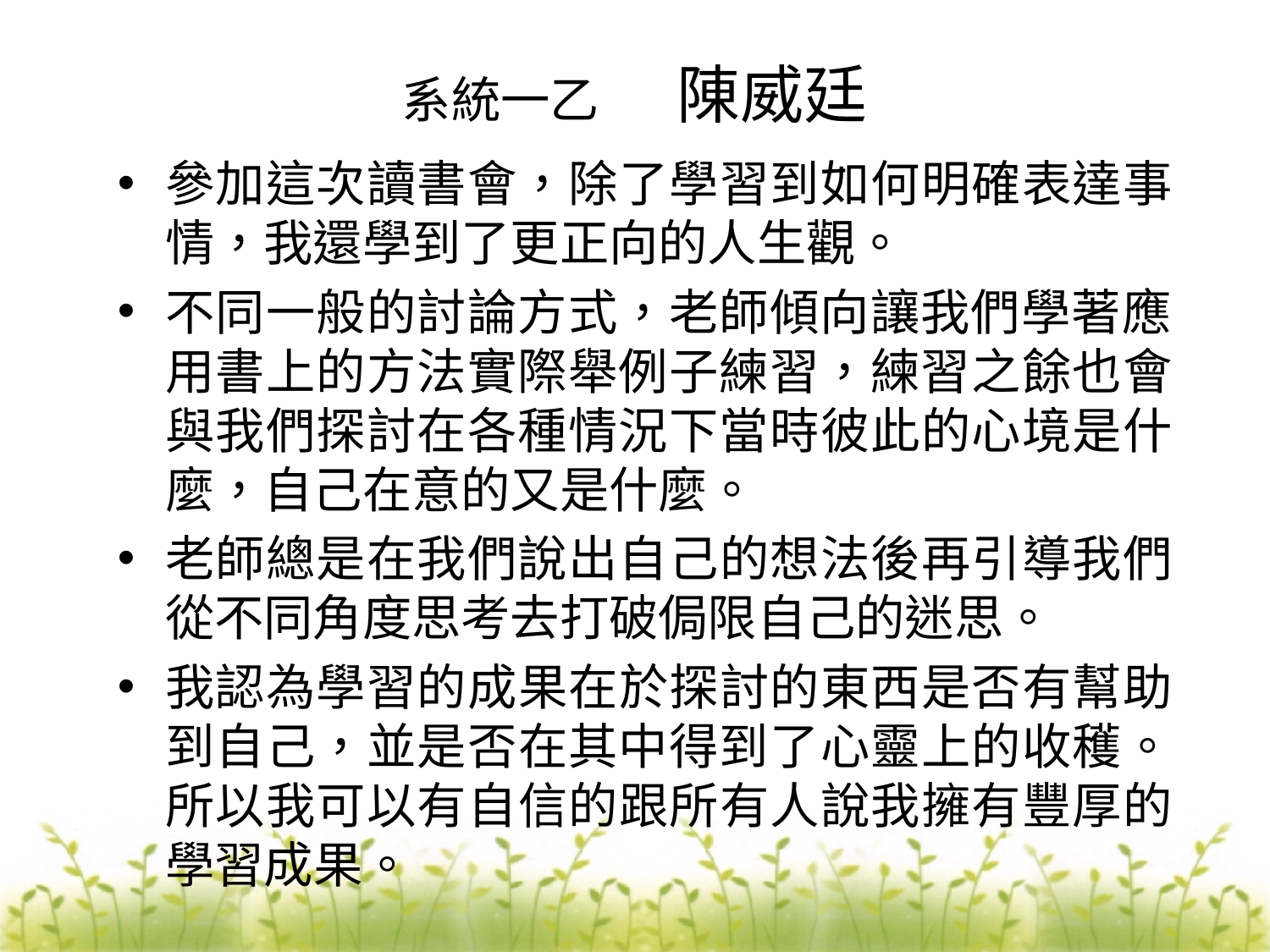

# 系統一乙　陳威廷
參加這次讀書會，除了學習到如何明確表達事情，我還學到了更正向的人生觀。
不同一般的討論方式，老師傾向讓我們學著應用書上的方法實際舉例子練習，練習之餘也會與我們探討在各種情況下當時彼此的心境是什麼，自己在意的又是什麼。
老師總是在我們說出自己的想法後再引導我們從不同角度思考去打破侷限自己的迷思。
我認為學習的成果在於探討的東西是否有幫助到自己，並是否在其中得到了心靈上的收穫。所以我可以有自信的跟所有人說我擁有豐厚的學習成果。